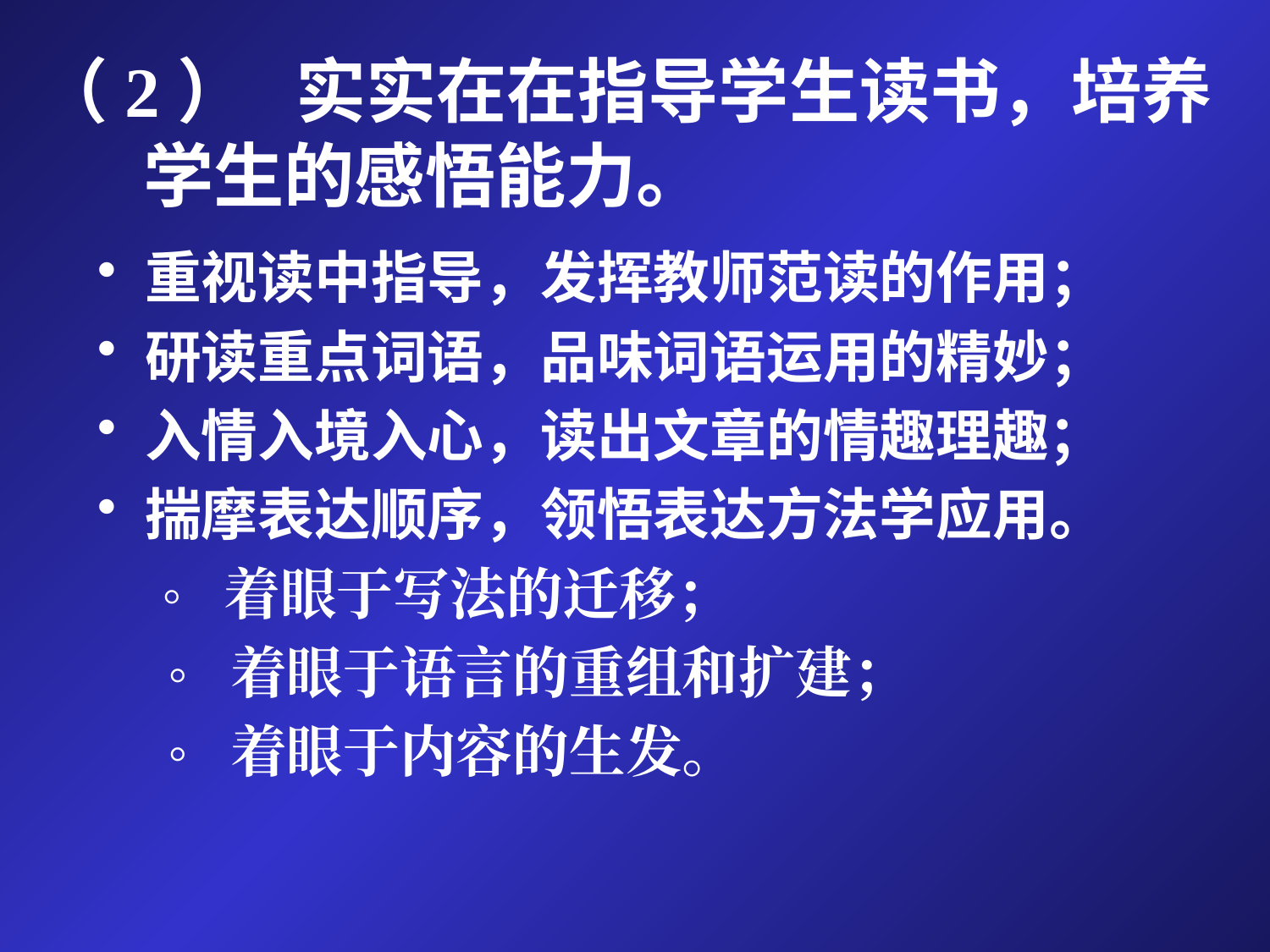

# （2）   实实在在指导学生读书，培养学生的感悟能力。
重视读中指导，发挥教师范读的作用；
研读重点词语，品味词语运用的精妙；
入情入境入心，读出文章的情趣理趣；
揣摩表达顺序，领悟表达方法学应用。
     ◦  着眼于写法的迁移；
     ◦  着眼于语言的重组和扩建；
     ◦  着眼于内容的生发。